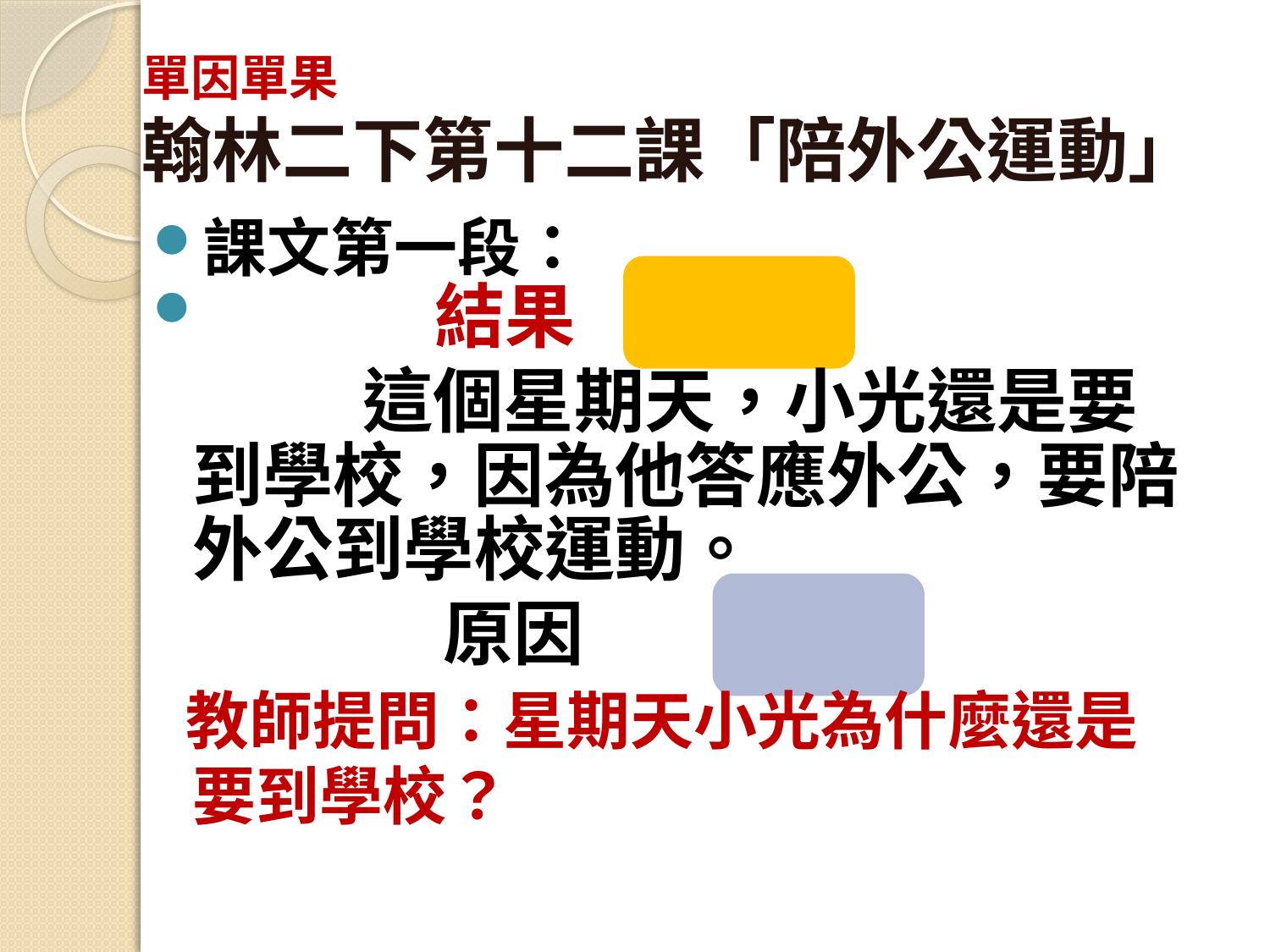

# 單因單果 翰林二下第十二課「陪外公運動」
課文第一段：
               結果
		  這個星期天，小光還是要到學校，因為他答應外公，要陪外公到學校運動。
                 原因
 教師提問：星期天小光為什麼還是要到學校？